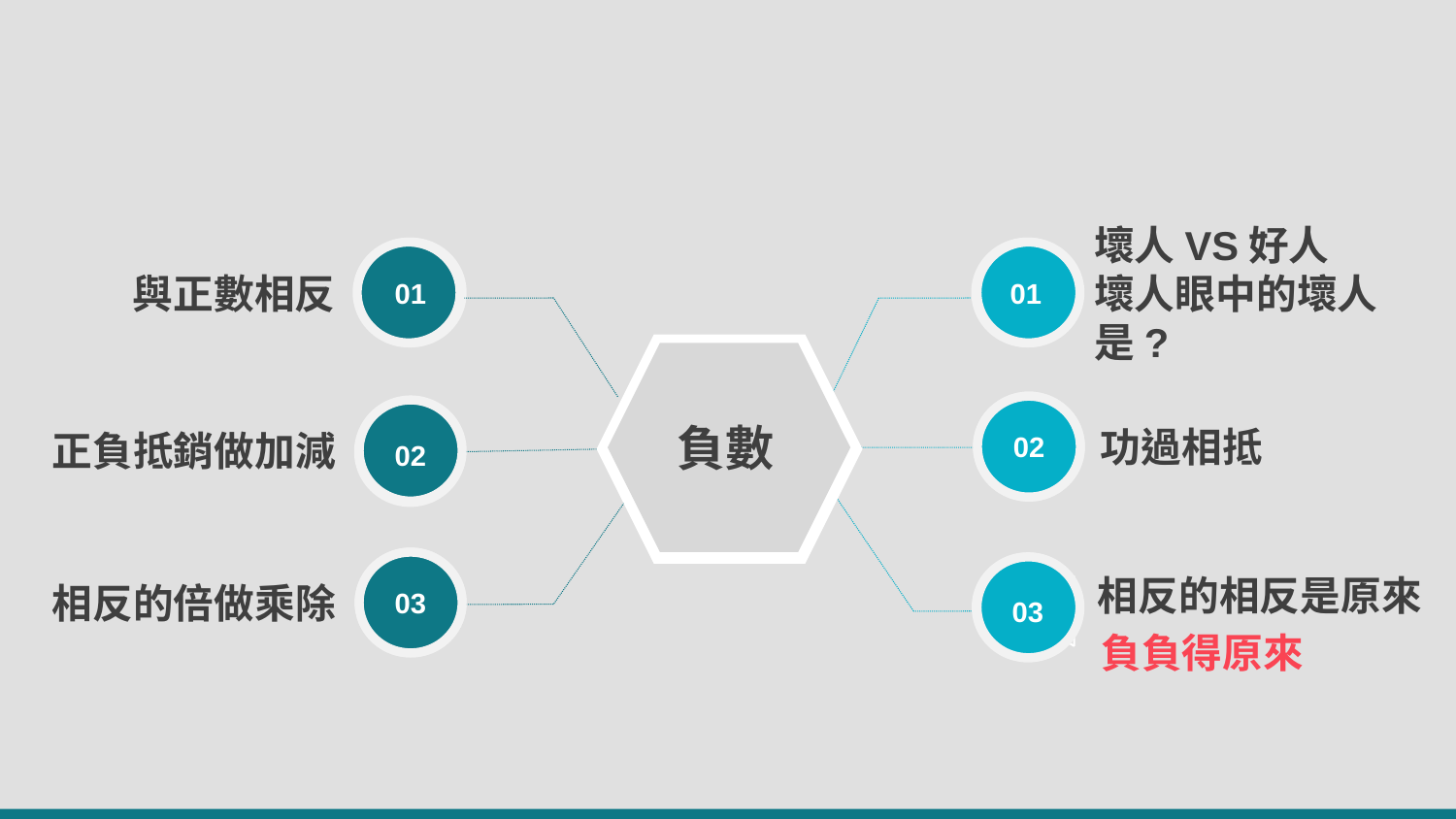

壞人VS好人
壞人眼中的壞人是?

01

與正數相反
01

負數

功過相抵
02

正負抵銷做加減
02
CSWADI

相反的相反是原來

03

相反的倍做乘除

03

負負得原來